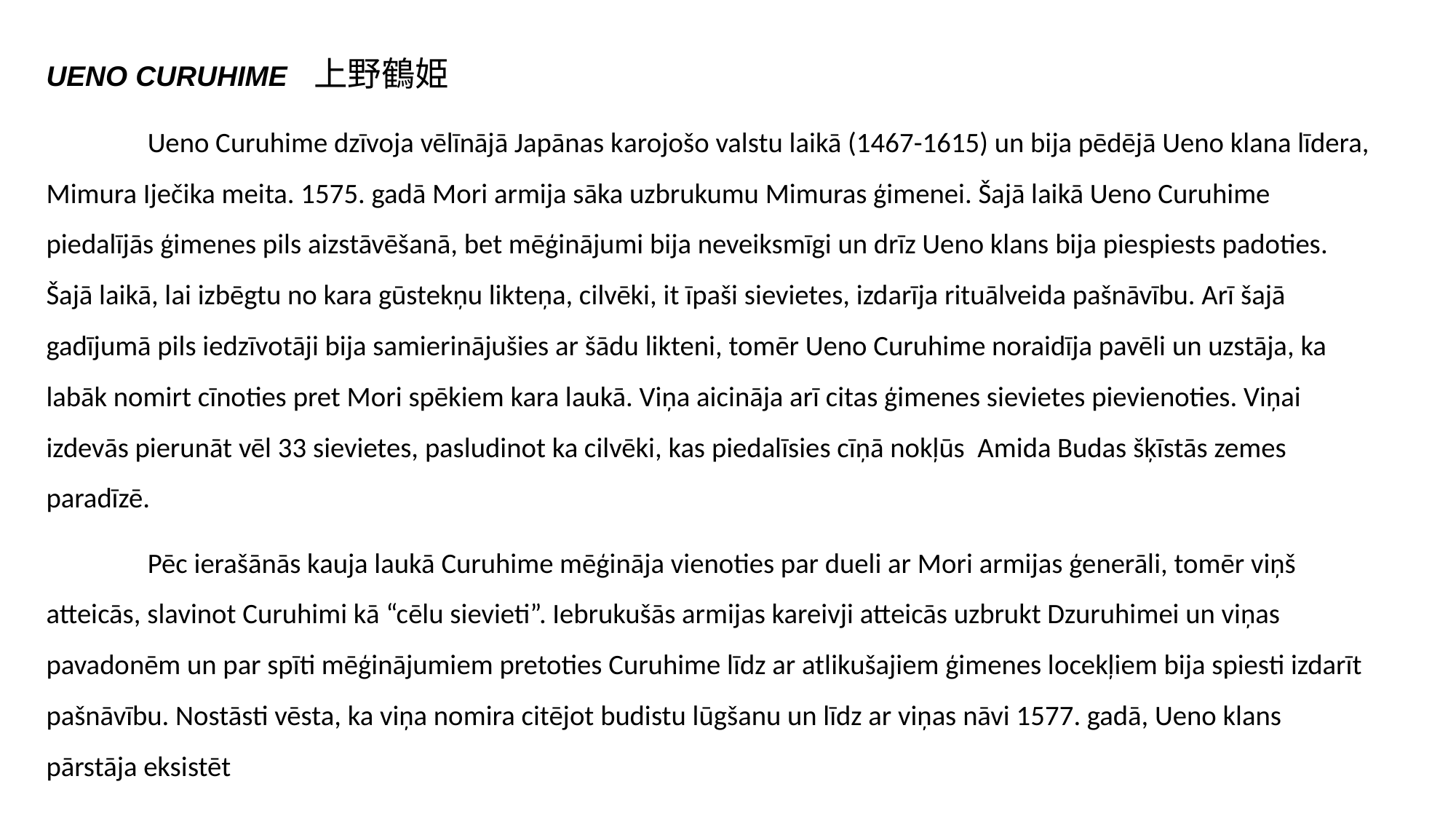

UENO CURUHIME  上野鶴姫
	Ueno Curuhime dzīvoja vēlīnājā Japānas karojošo valstu laikā (1467-1615) un bija pēdējā Ueno klana līdera, Mimura Iječika meita. 1575. gadā Mori armija sāka uzbrukumu Mimuras ģimenei. Šajā laikā Ueno Curuhime piedalījās ģimenes pils aizstāvēšanā, bet mēģinājumi bija neveiksmīgi un drīz Ueno klans bija piespiests padoties. Šajā laikā, lai izbēgtu no kara gūstekņu likteņa, cilvēki, it īpaši sievietes, izdarīja rituālveida pašnāvību. Arī šajā gadījumā pils iedzīvotāji bija samierinājušies ar šādu likteni, tomēr Ueno Curuhime noraidīja pavēli un uzstāja, ka labāk nomirt cīnoties pret Mori spēkiem kara laukā. Viņa aicināja arī citas ģimenes sievietes pievienoties. Viņai izdevās pierunāt vēl 33 sievietes, pasludinot ka cilvēki, kas piedalīsies cīņā nokļūs  Amida Budas šķīstās zemes paradīzē.
	Pēc ierašānās kauja laukā Curuhime mēģināja vienoties par dueli ar Mori armijas ģenerāli, tomēr viņš atteicās, slavinot Curuhimi kā “cēlu sievieti”. Iebrukušās armijas kareivji atteicās uzbrukt Dzuruhimei un viņas pavadonēm un par spīti mēģinājumiem pretoties Curuhime līdz ar atlikušajiem ģimenes locekļiem bija spiesti izdarīt pašnāvību. Nostāsti vēsta, ka viņa nomira citējot budistu lūgšanu un līdz ar viņas nāvi 1577. gadā, Ueno klans pārstāja eksistēt